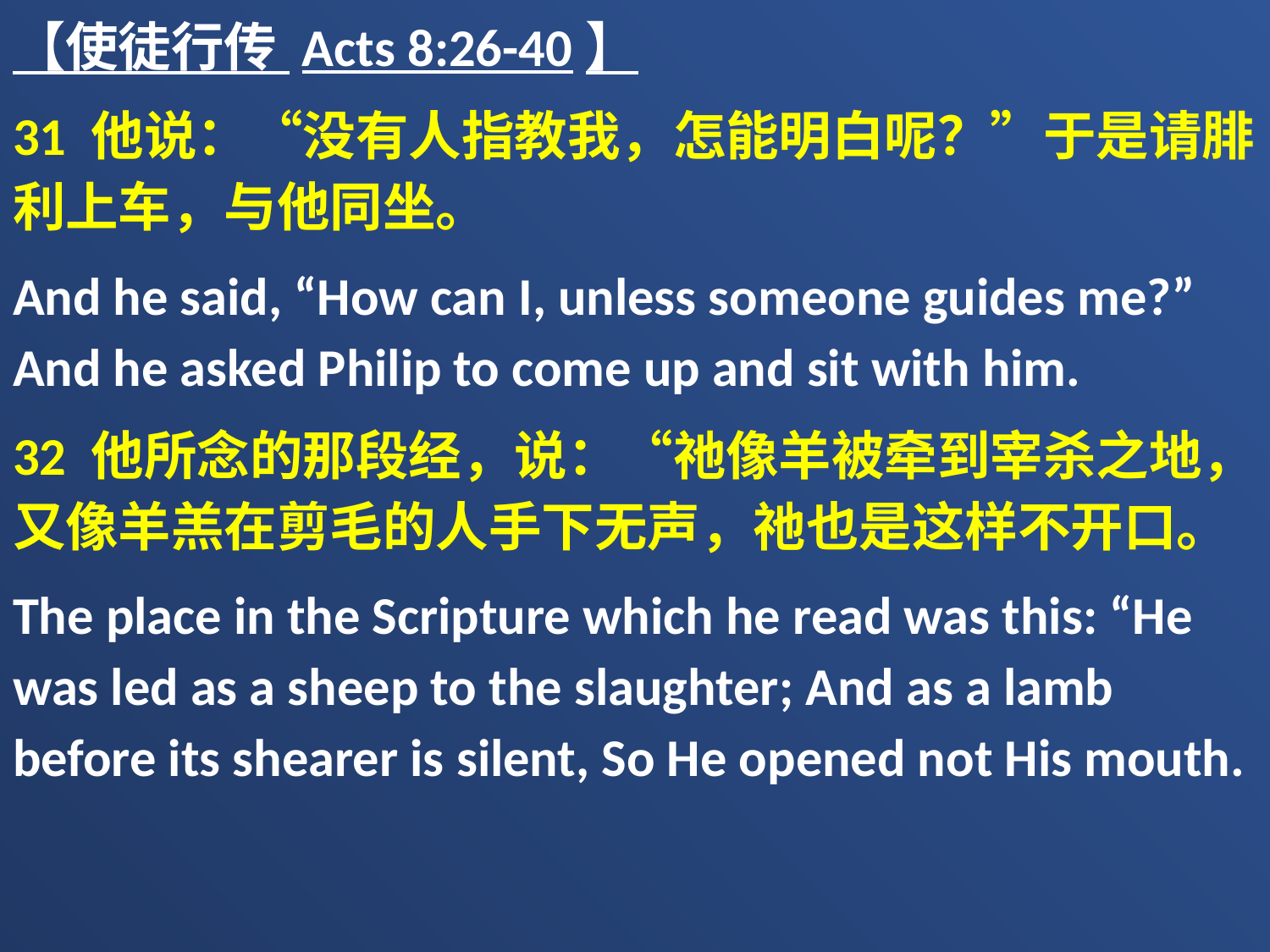

【使徒行传 Acts 8:26-40】
31 他说：“没有人指教我，怎能明白呢？”于是请腓利上车，与他同坐。
And he said, “How can I, unless someone guides me?” And he asked Philip to come up and sit with him.
32 他所念的那段经，说：“祂像羊被牵到宰杀之地，又像羊羔在剪毛的人手下无声，祂也是这样不开口。
The place in the Scripture which he read was this: “He was led as a sheep to the slaughter; And as a lamb before its shearer is silent, So He opened not His mouth.